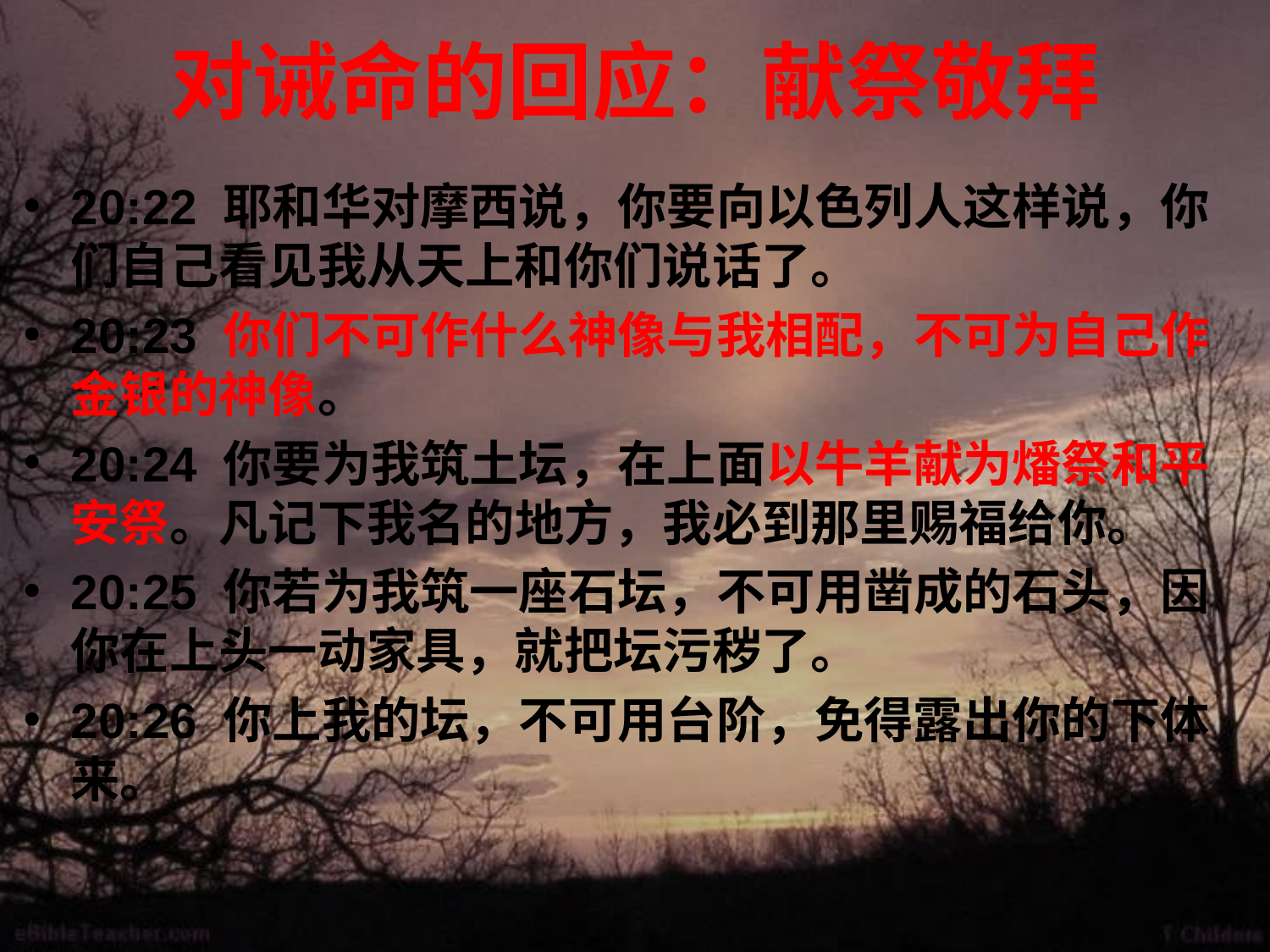

# 对诫命的回应：献祭敬拜
20:22 耶和华对摩西说，你要向以色列人这样说，你们自己看见我从天上和你们说话了。
20:23 你们不可作什么神像与我相配，不可为自己作金银的神像。
20:24 你要为我筑土坛，在上面以牛羊献为燔祭和平安祭。凡记下我名的地方，我必到那里赐福给你。
20:25 你若为我筑一座石坛，不可用凿成的石头，因你在上头一动家具，就把坛污秽了。
20:26 你上我的坛，不可用台阶，免得露出你的下体来。